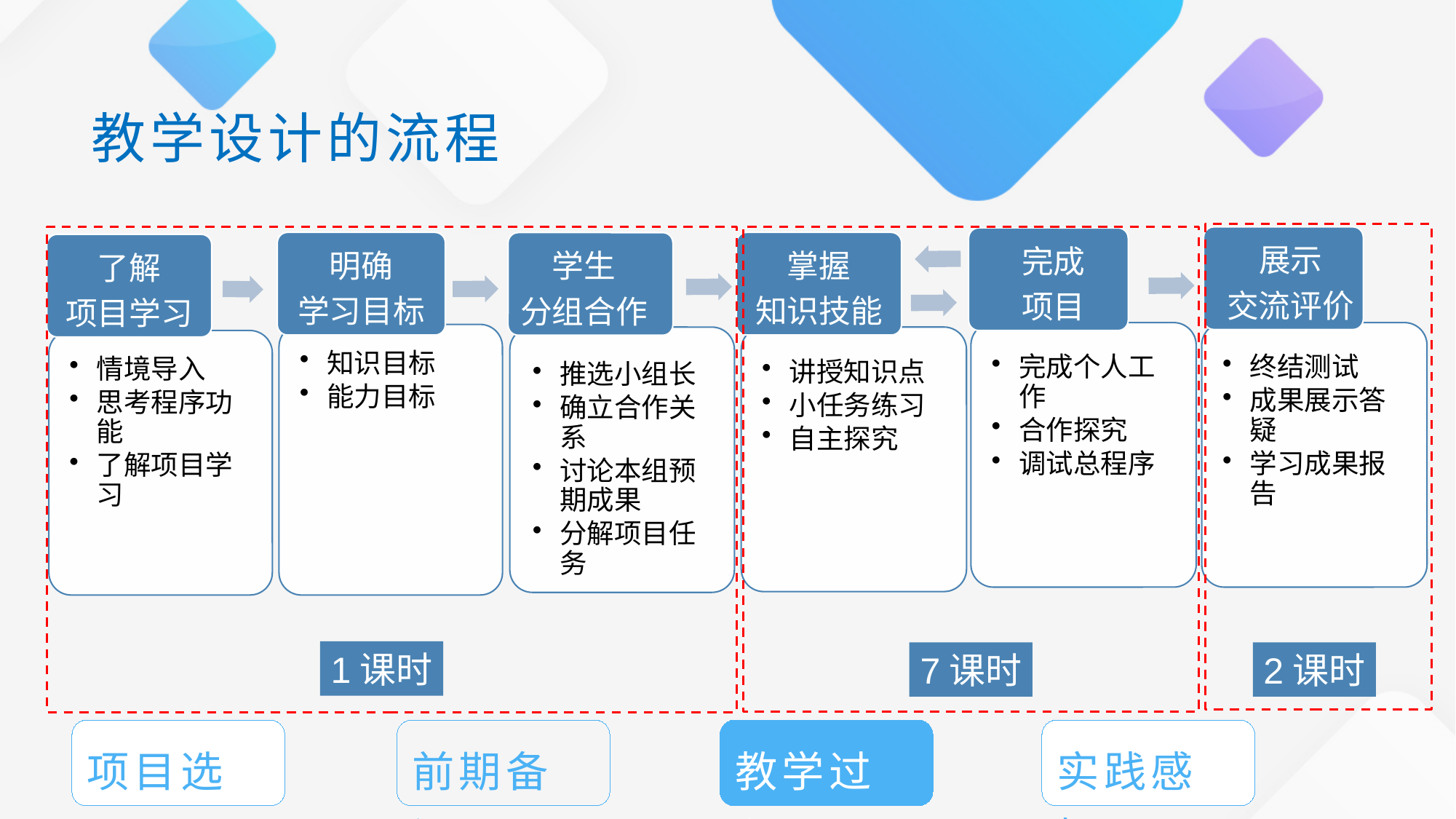

# 教学设计的流程

展示
交流评价

完成
项目

明确
学习目标

掌握
知识技能
学生
分组合作

了解
项目学习

完成个人工作
合作探究
调试总程序

终结测试
成果展示答疑
学习成果报告

知识目标
能力目标

推选小组长
确立合作关系
讨论本组预期成果
分解项目任务

讲授知识点
小任务练习
自主探究

情境导入
思考程序功能
了解项目学习

1课时
7课时
2课时
项目选题
前期备课
教学过程
实践感悟